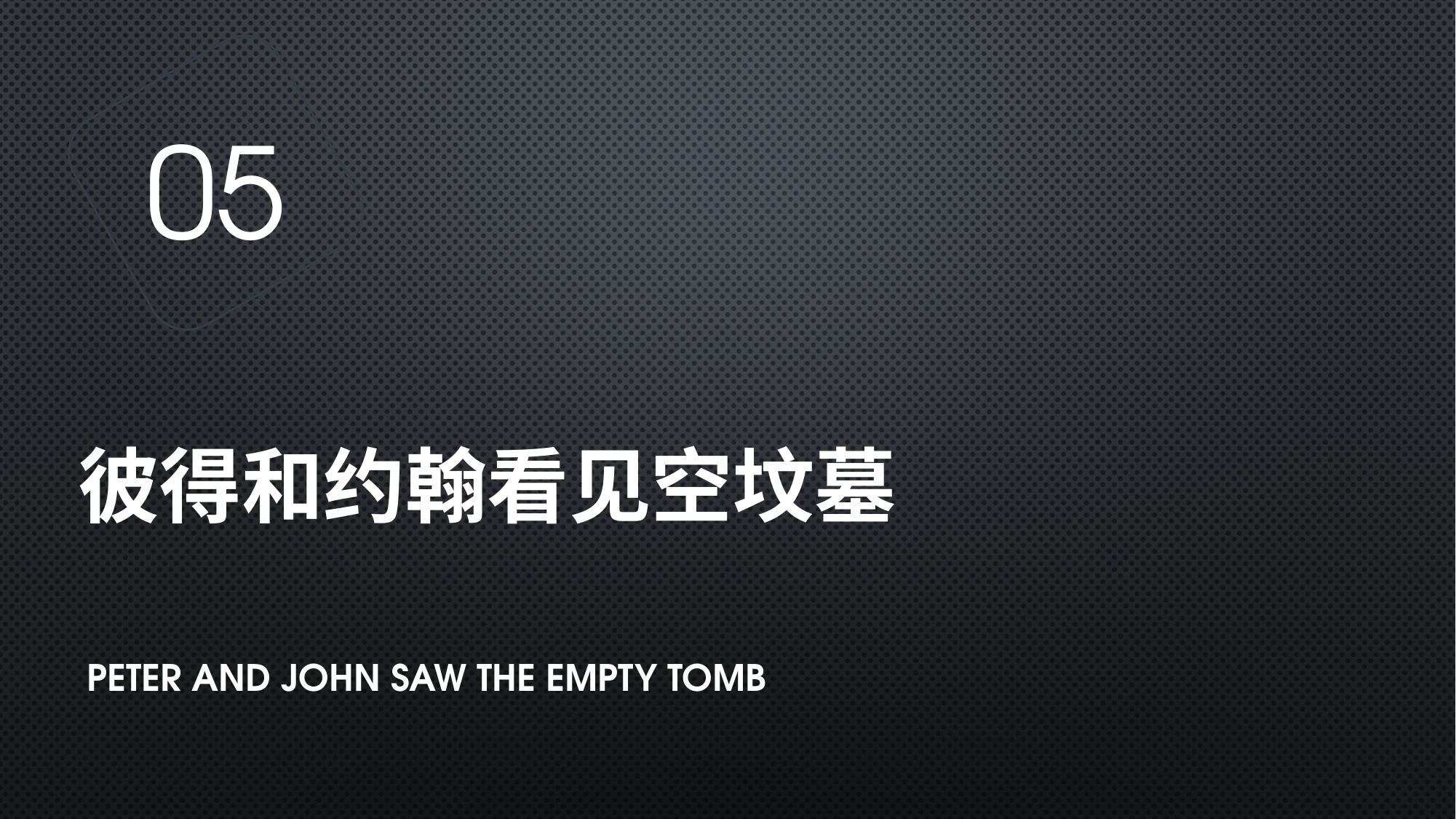

05
# 彼得和约翰看见空坟墓
Peter and John saw the empty tomb